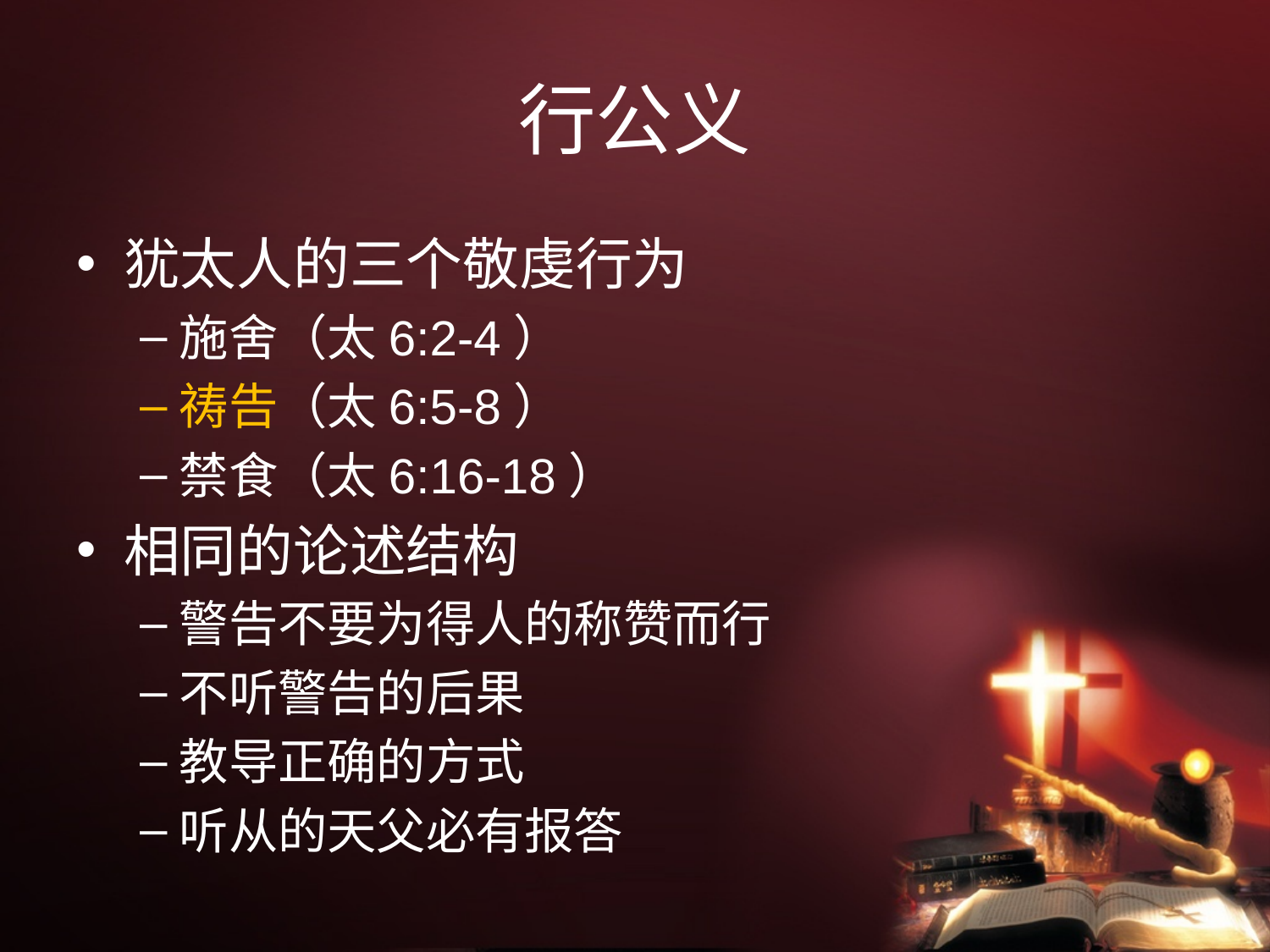

# 行公义
犹太人的三个敬虔行为
施舍（太6:2-4）
祷告（太6:5-8）
禁食（太6:16-18）
相同的论述结构
警告不要为得人的称赞而行
不听警告的后果
教导正确的方式
听从的天父必有报答